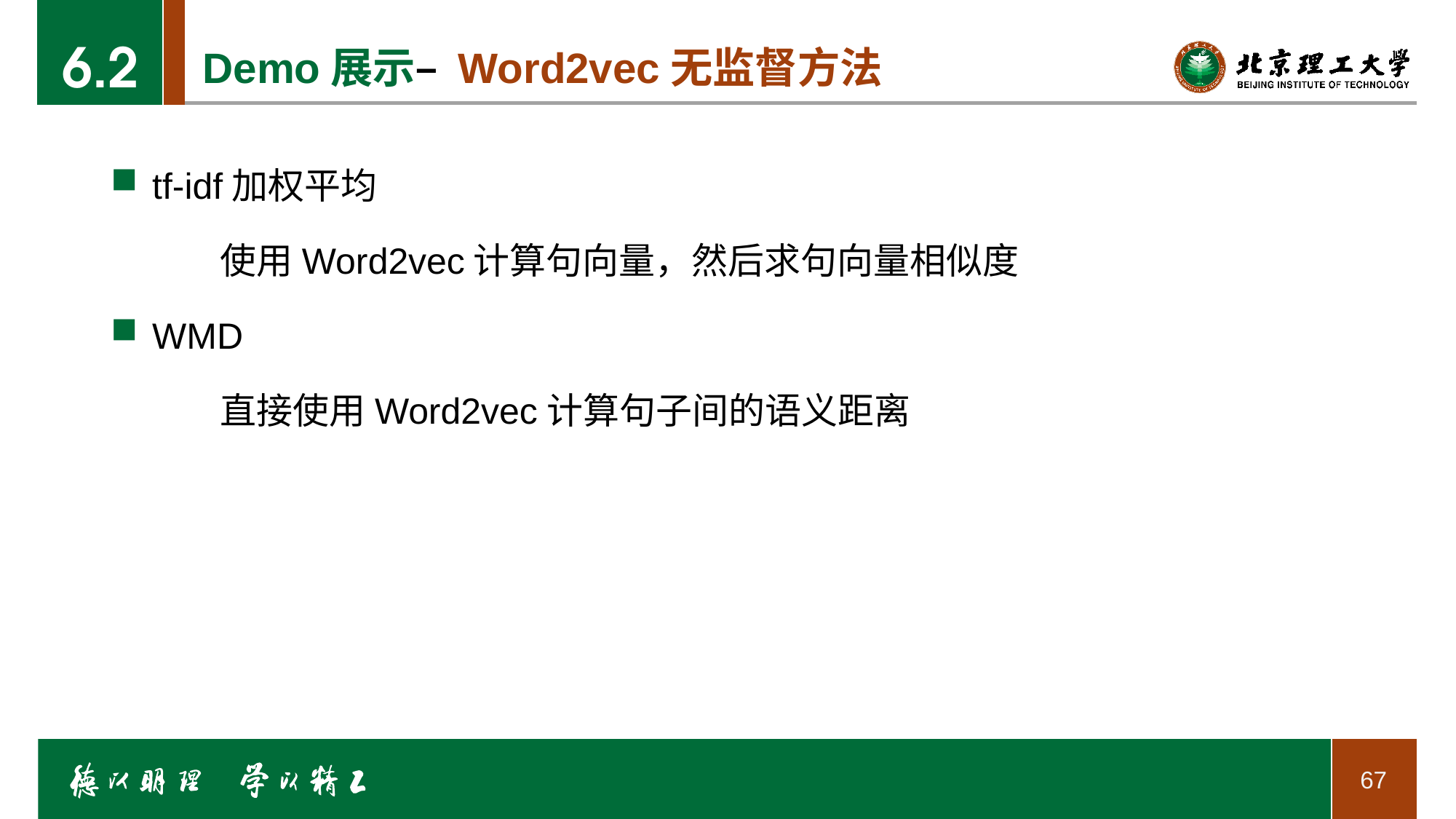

6.2
# Demo展示– Word2vec无监督方法
tf-idf加权平均
	使用Word2vec计算句向量，然后求句向量相似度
WMD
	直接使用Word2vec计算句子间的语义距离